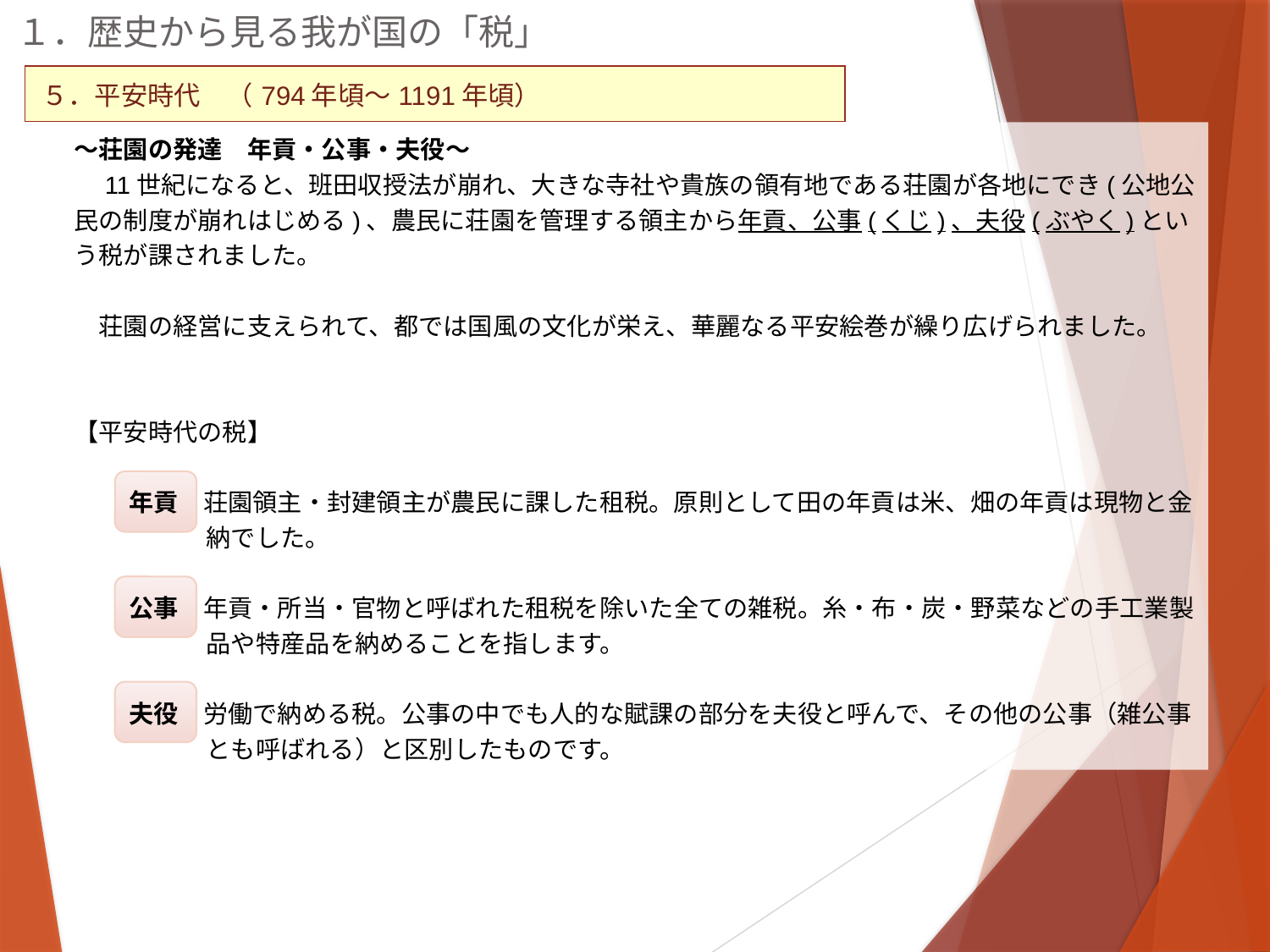

１．歴史から見る我が国の「税」
| ５．平安時代　（794年頃～1191年頃） |
| --- |
～荘園の発達　年貢・公事・夫役～
　11世紀になると、班田収授法が崩れ、大きな寺社や貴族の領有地である荘園が各地にでき(公地公民の制度が崩れはじめる)、農民に荘園を管理する領主から年貢、公事(くじ)、夫役(ぶやく)という税が課されました。

　荘園の経営に支えられて、都では国風の文化が栄え、華麗なる平安絵巻が繰り広げられました。

【平安時代の税】

　　 年貢　荘園領主・封建領主が農民に課した租税。原則として田の年貢は米、畑の年貢は現物と金納でした。

　　 公事　年貢・所当・官物と呼ばれた租税を除いた全ての雑税。糸・布・炭・野菜などの手工業製品や特産品を納めることを指します。

　　 夫役　労働で納める税。公事の中でも人的な賦課の部分を夫役と呼んで、その他の公事（雑公事とも呼ばれる）と区別したものです。